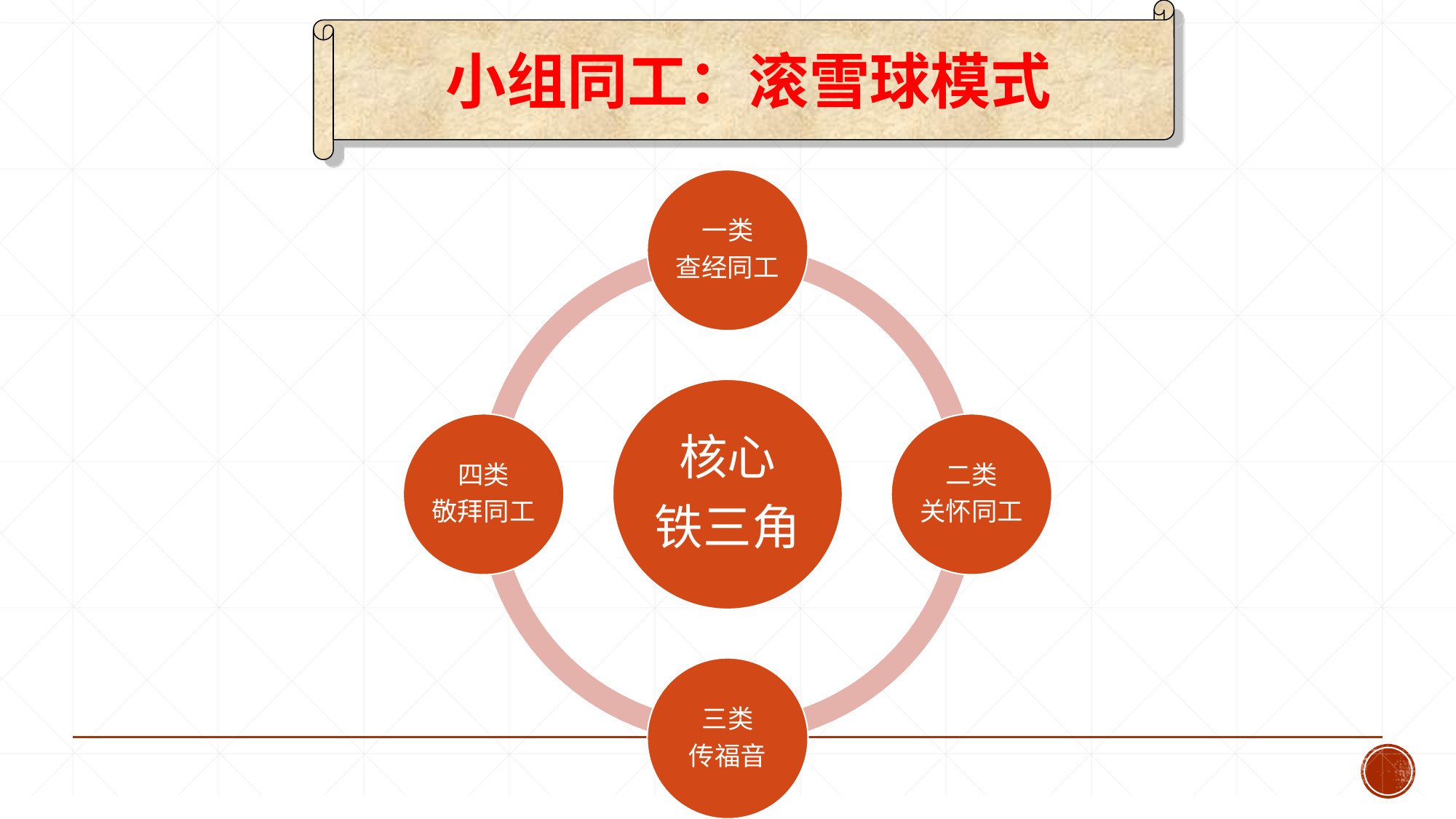

小组同工：滚雪球模式
核心
铁三角
一类
查经同工
二类
关怀同工
三类
传福音
四类
敬拜同工